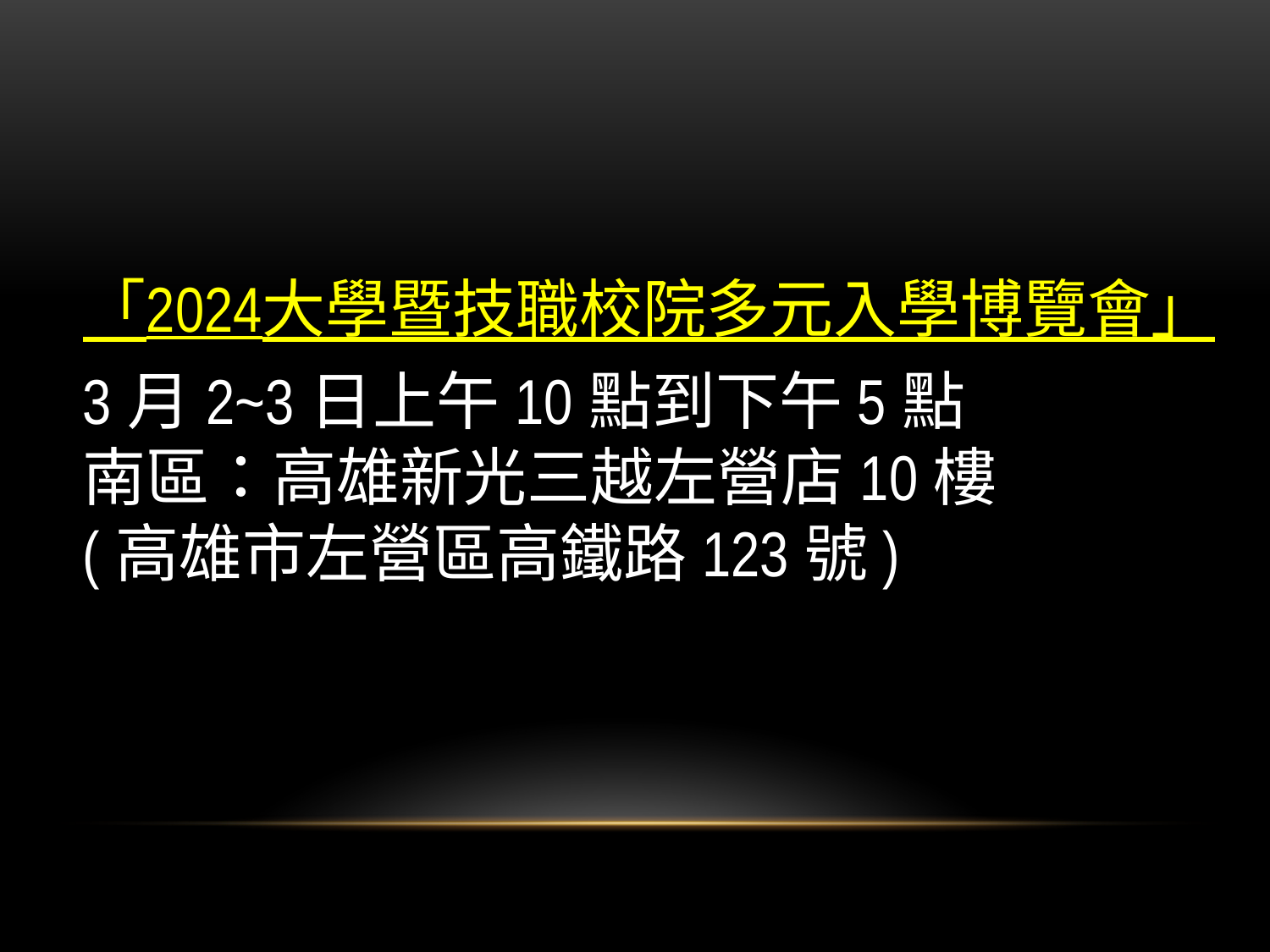

「2024大學暨技職校院多元入學博覽會」
3月2~3日上午10點到下午5點
南區：高雄新光三越左營店10樓
(高雄市左營區高鐵路123號)